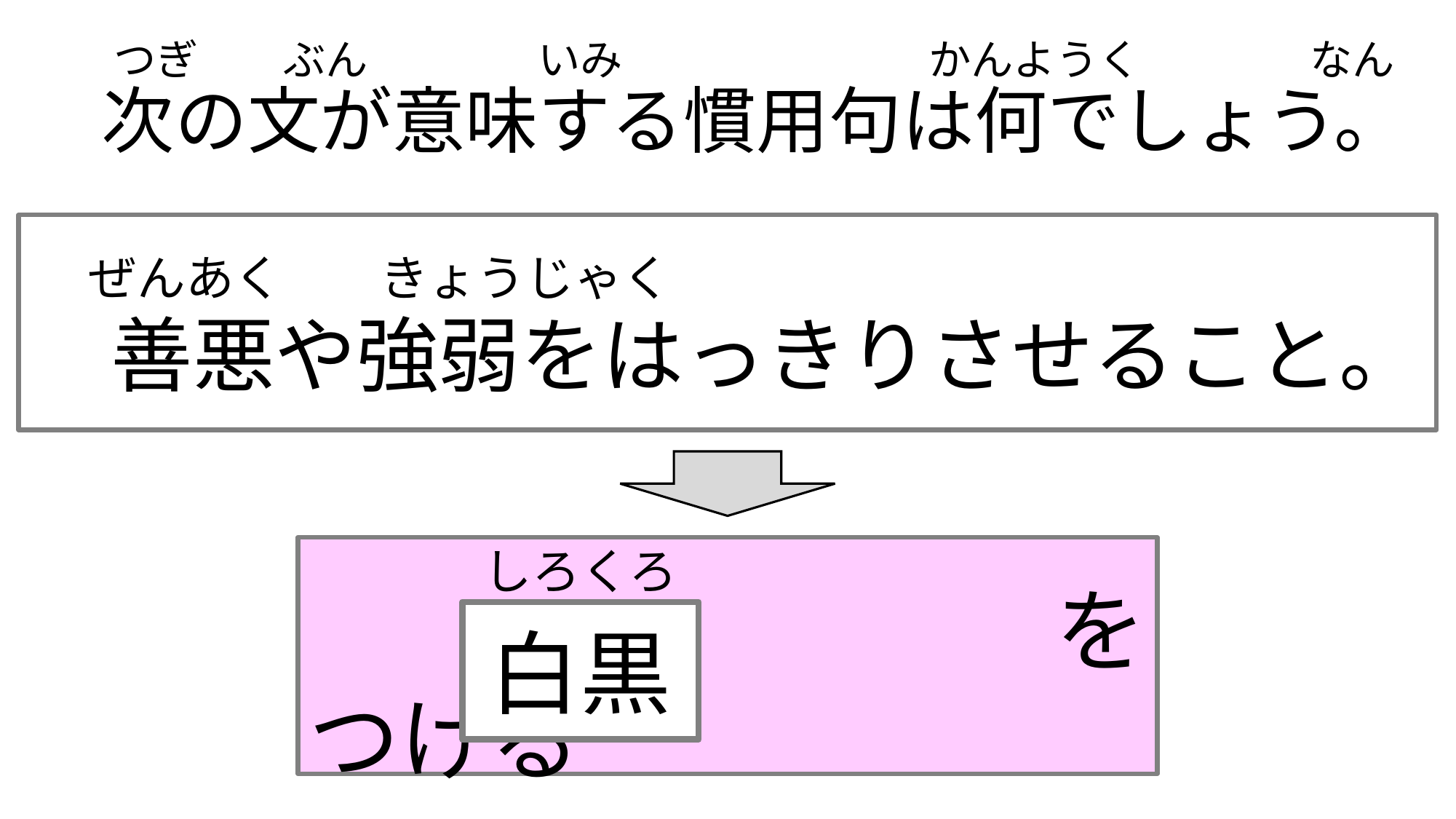

つぎ　　ぶん　　　　いみ　　　　　　 　かんようく　　　　なん
　次の文が意味する慣用句は何でしょう。

　善悪や強弱をはっきりさせること。
　 ぜんあく　　きょうじゃく

　　　　　　　　をつける
しろくろ
白黒